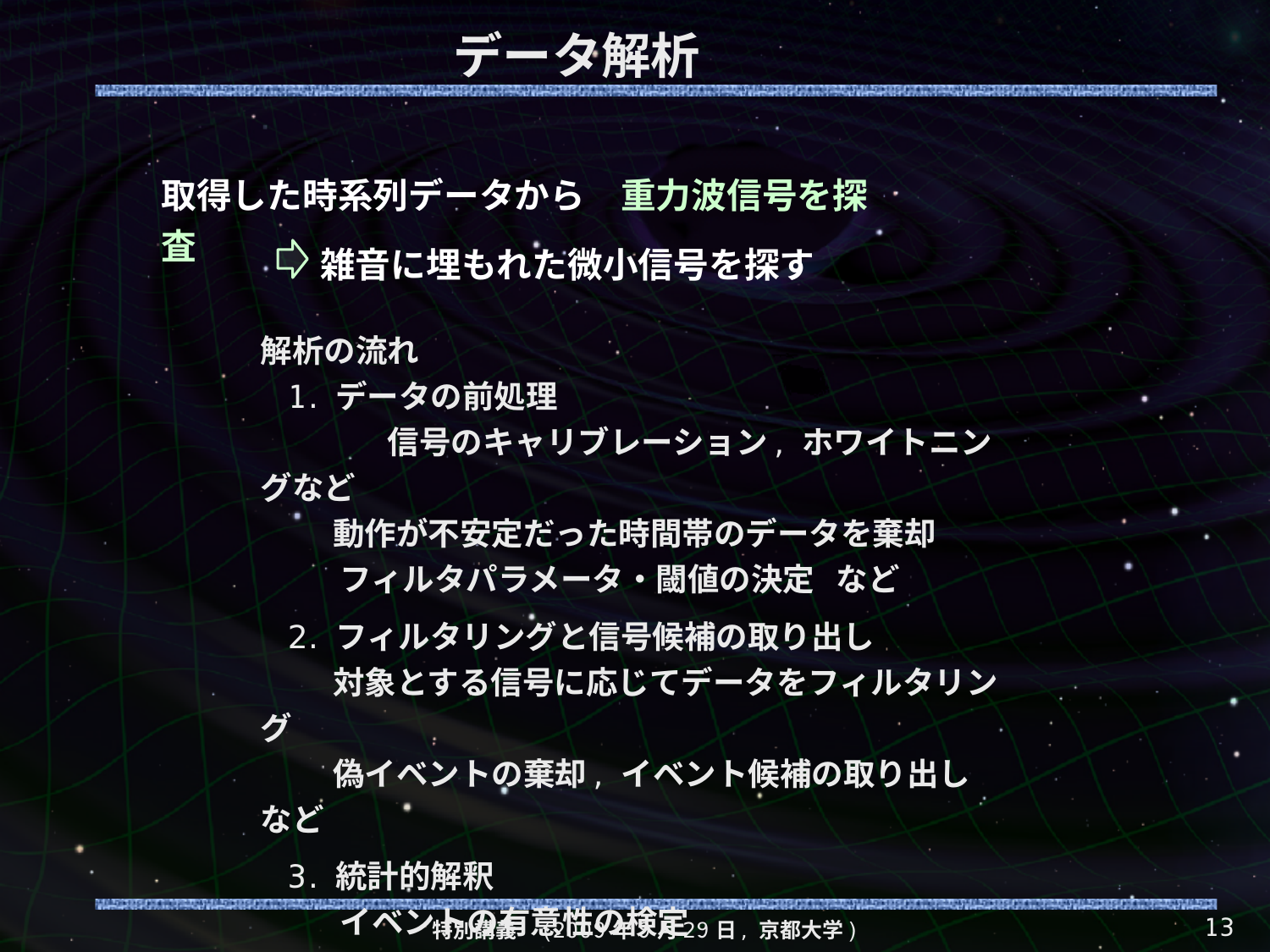

# データ解析
取得した時系列データから　重力波信号を探査
雑音に埋もれた微小信号を探す

解析の流れ
   1. データの前処理
　　　　信号のキャリブレーション, ホワイトニングなど
         動作が不安定だった時間帯のデータを棄却
          フィルタパラメータ・閾値の決定   など
   2. フィルタリングと信号候補の取り出し
         対象とする信号に応じてデータをフィルタリング
         偽イベントの棄却, イベント候補の取り出し  など
   3. 統計的解釈
          イベントの有意性の検定
           上限値の見積もり　       など
13
特別講義　(2009年9月29日, 京都大学)